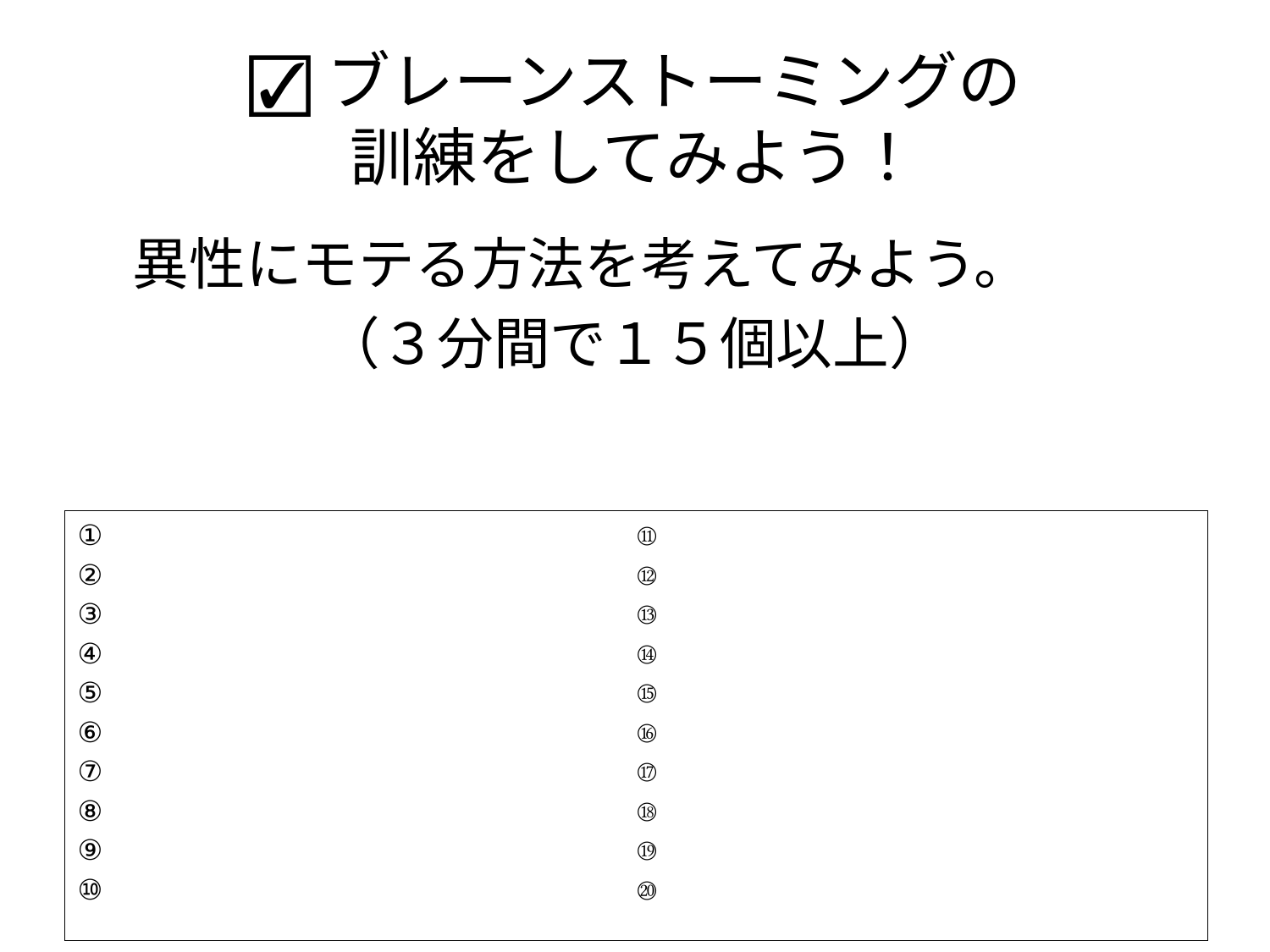

# ☑ブレーンストーミングの 訓練をしてみよう！
　異性にモテる方法を考えてみよう。
（３分間で１５個以上）
①
②
③
④
⑤
⑥
⑦
⑧
⑨
⑩
⑪
⑫
⑬
⑭
⑮
⑯
⑰
⑱
⑲
⑳